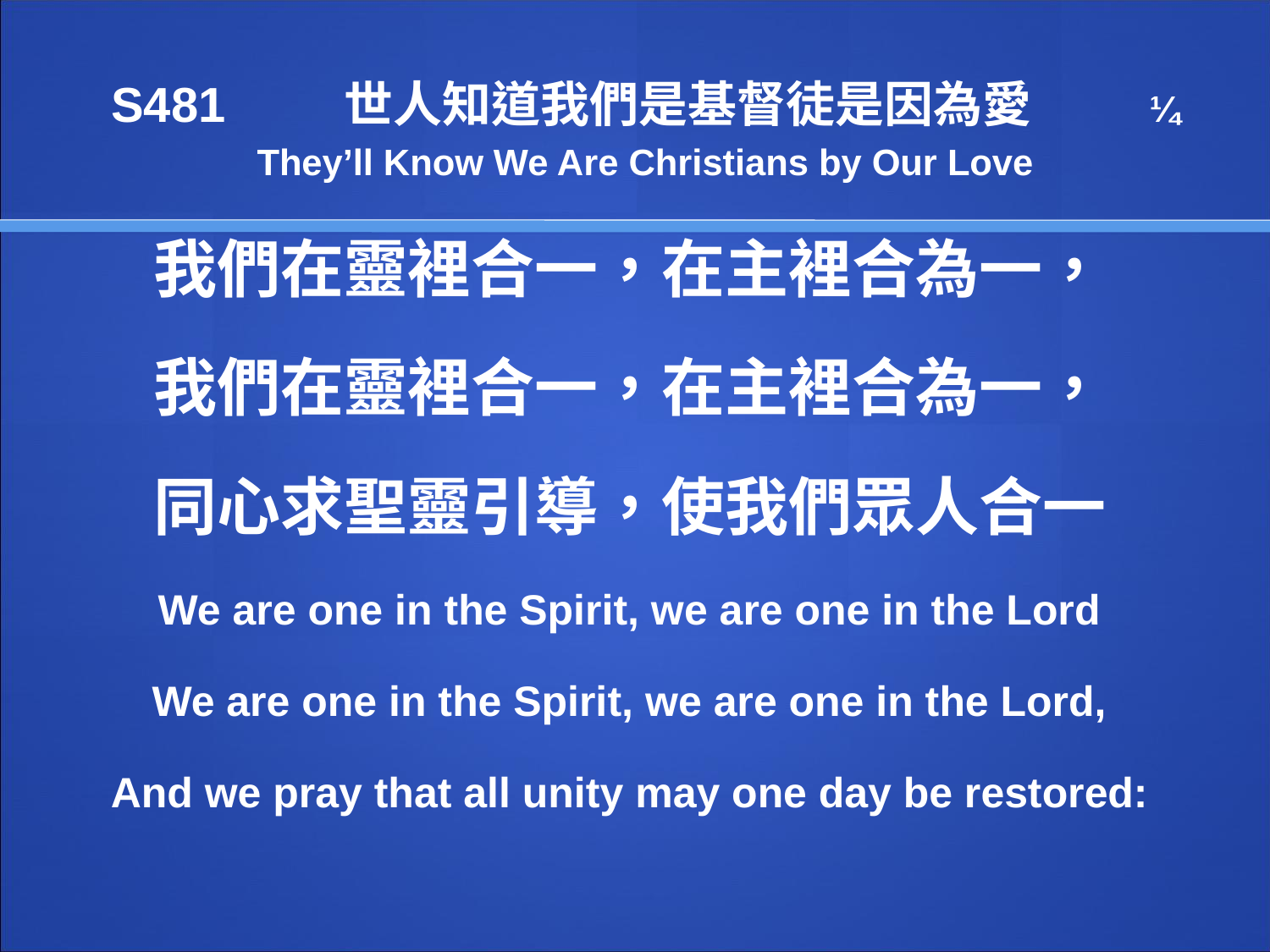

# S481        世人知道我們是基督徒是因為愛      ¼ They’ll Know We Are Christians by Our Love
我們在靈裡合一，在主裡合為一，
我們在靈裡合一，在主裡合為一，
同心求聖靈引導，使我們眾人合一
We are one in the Spirit, we are one in the Lord
We are one in the Spirit, we are one in the Lord,
And we pray that all unity may one day be restored: